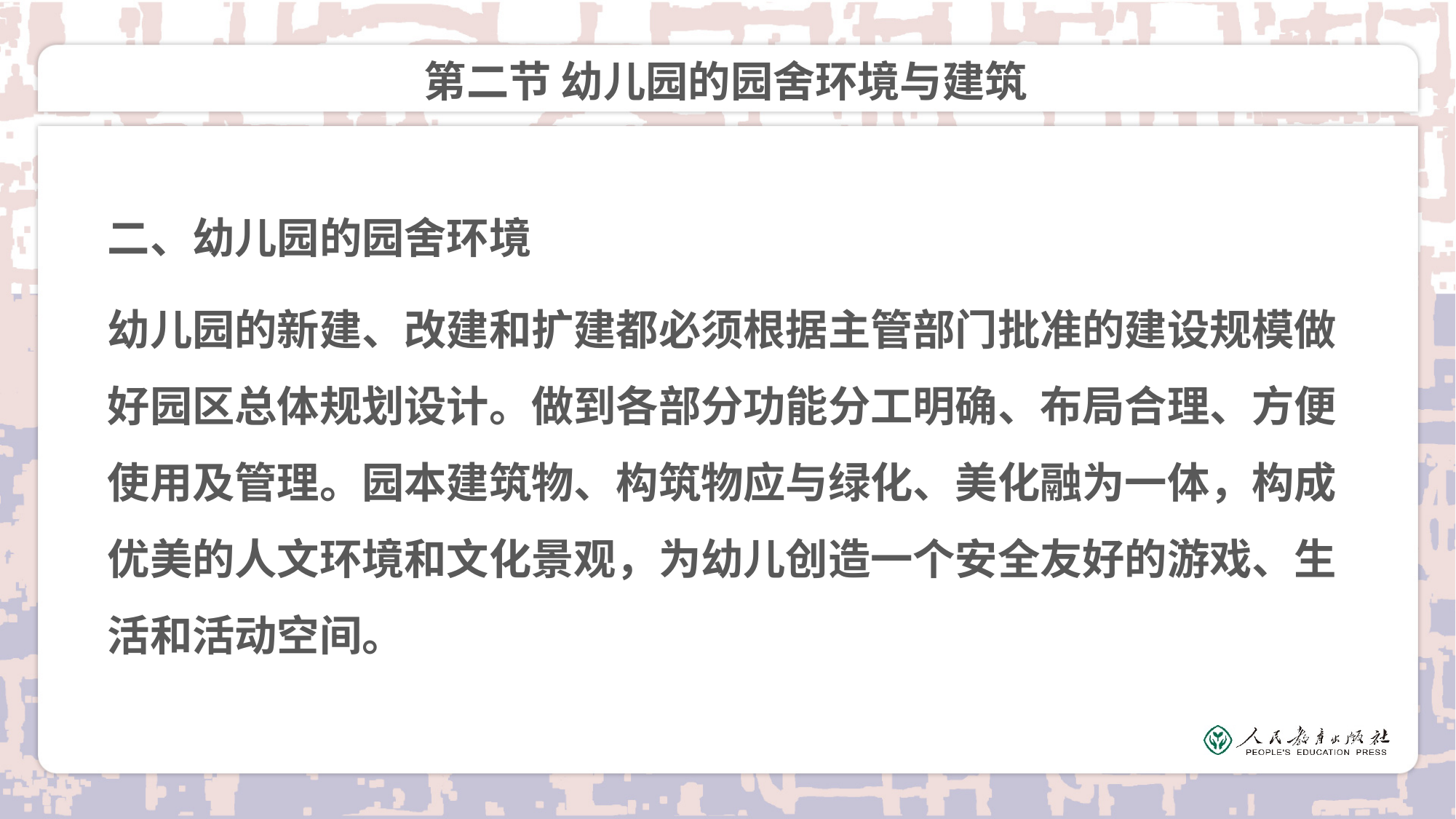

# 第二节 幼儿园的园舍环境与建筑
二、幼儿园的园舍环境
幼儿园的新建、改建和扩建都必须根据主管部门批准的建设规模做好园区总体规划设计。做到各部分功能分工明确、布局合理、方便使用及管理。园本建筑物、构筑物应与绿化、美化融为一体，构成优美的人文环境和文化景观，为幼儿创造一个安全友好的游戏、生活和活动空间。